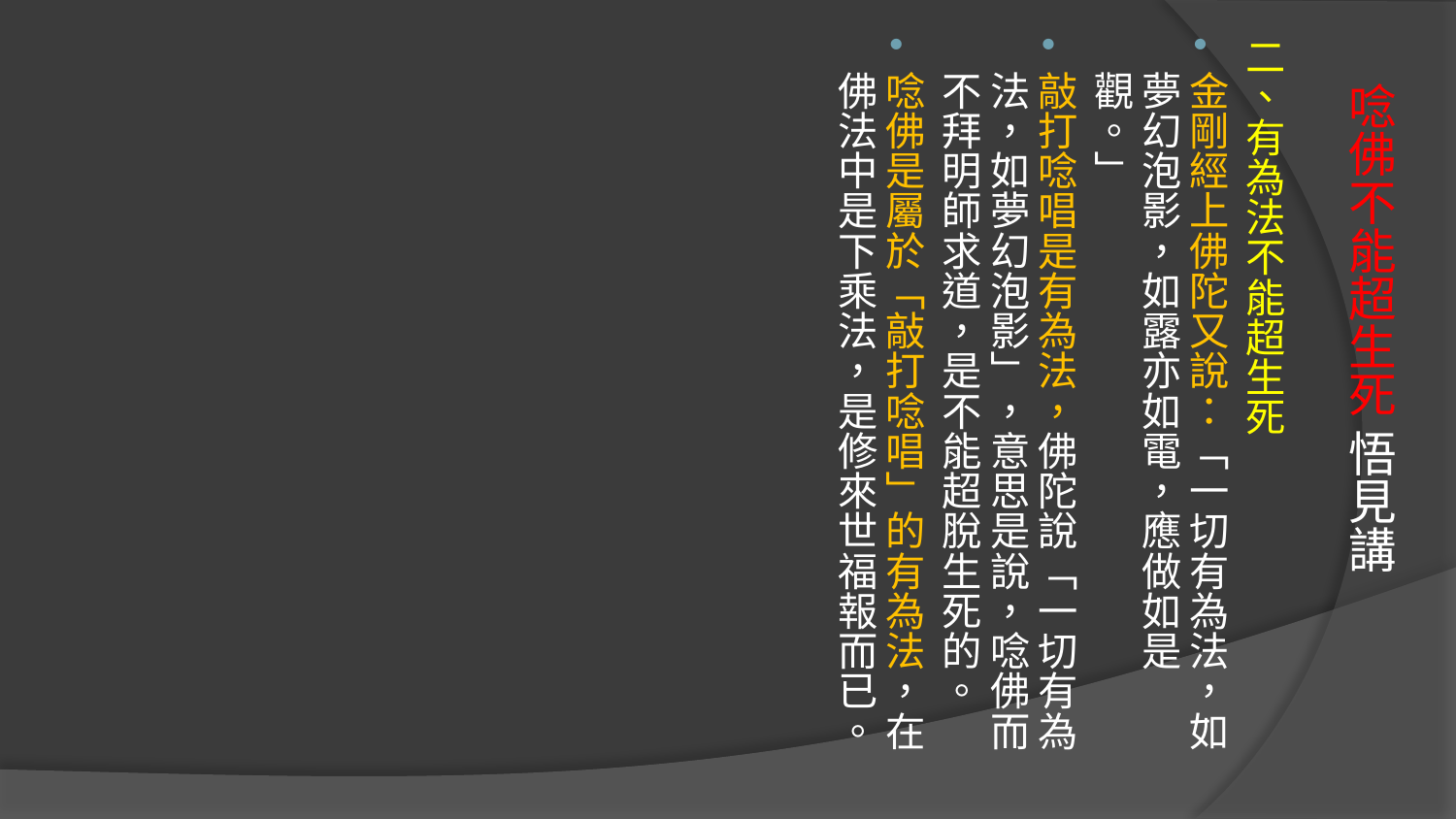

二、有為法不能超生死
金剛經上佛陀又說：「一切有為法，如夢幻泡影，如露亦如電，應做如是觀。」
敲打唸唱是有為法，佛陀說「一切有為法，如夢幻泡影」，意思是說，唸佛而不拜明師求道，是不能超脫生死的。
唸佛是屬於「敲打唸唱」的有為法，在佛法中是下乘法，是修來世福報而已。

# 唸佛不能超生死 悟見講